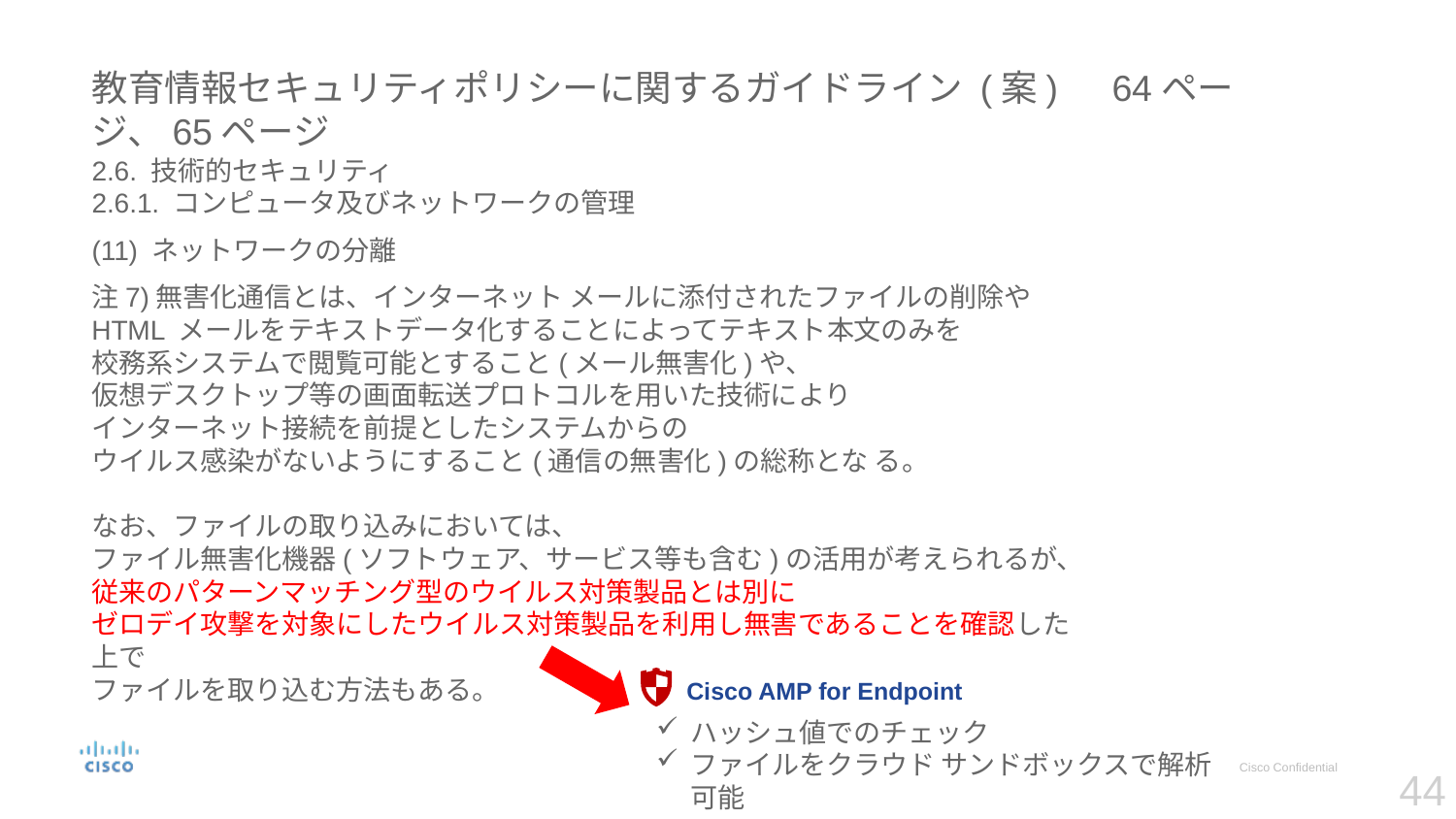

教育情報セキュリティポリシーに関するガイドライン (案)　64ページ、65ページ
2.6. 技術的セキュリティ
2.6.1. コンピュータ及びネットワークの管理
(11) ネットワークの分離
注7)無害化通信とは、インターネット メールに添付されたファイルの削除や
HTML メールをテキストデータ化することによってテキスト本文のみを
校務系システムで閲覧可能とすること(メール無害化)や、
仮想デスクトップ等の画面転送プロトコルを用いた技術により
インターネット接続を前提としたシステムからの
ウイルス感染がないようにすること(通信の無害化)の総称とな る。

なお、ファイルの取り込みにおいては、
ファイル無害化機器(ソフトウェア、サービス等も含む)の活用が考えられるが、
従来のパターンマッチング型のウイルス対策製品とは別に
ゼロデイ攻撃を対象にしたウイルス対策製品を利用し無害であることを確認した上で
ファイルを取り込む方法もある。

Cisco AMP for Endpoint
ハッシュ値でのチェック
ファイルをクラウド サンドボックスで解析可能